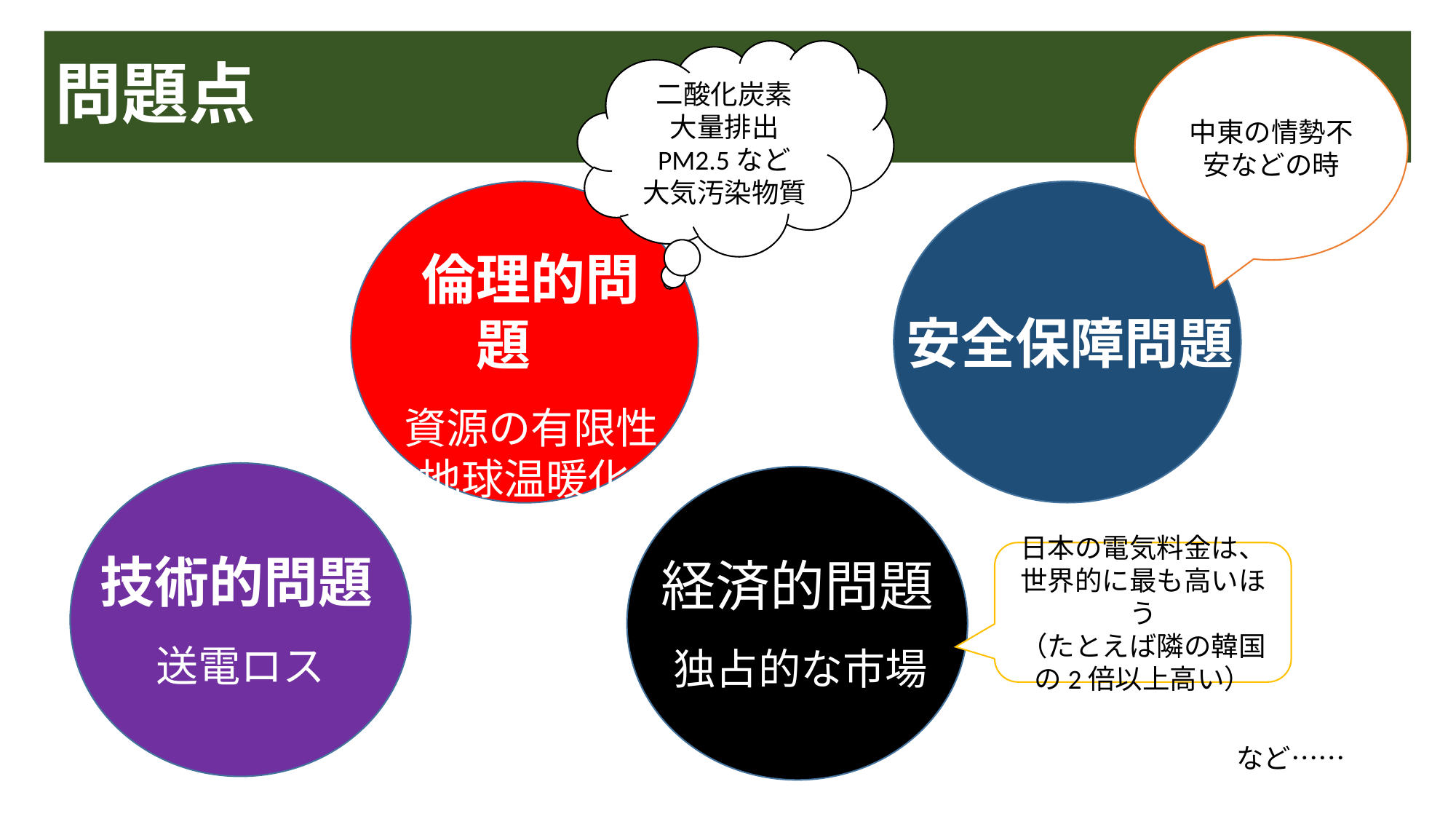

# 問題点
中東の情勢不安などの時
二酸化炭素
大量排出
PM2.5など
大気汚染物質

　倫理的問題

　　資源の有限性
　地球温暖化
安全保障問題

技術的問題

送電ロス
日本の電気料金は、世界的に最も高いほう
（たとえば隣の韓国の2倍以上高い）
経済的問題

独占的な市場
など……